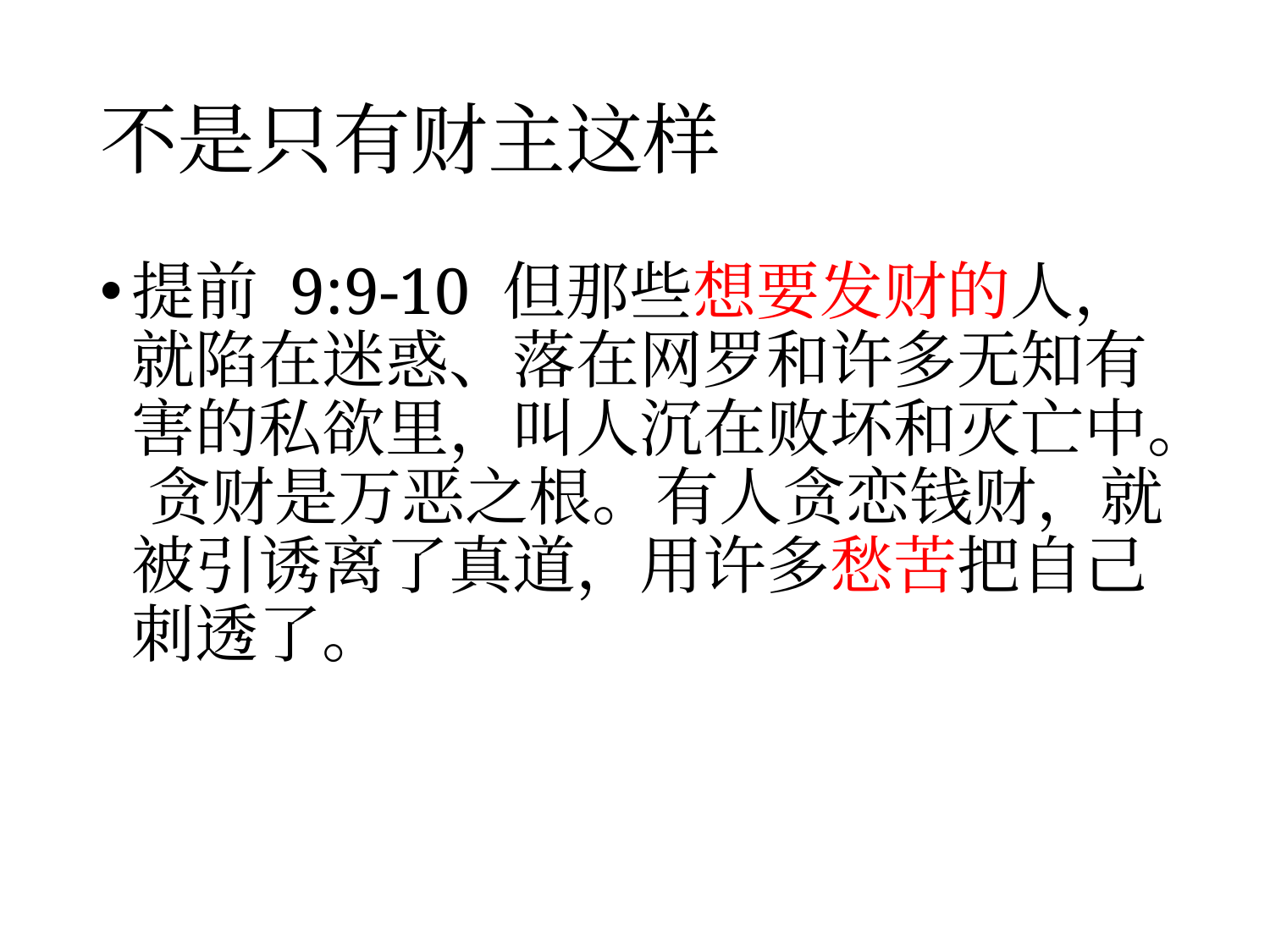

# 不是只有财主这样
提前 9:9-10 但那些想要发财的人，就陷在迷惑、落在网罗和许多无知有害的私欲里，叫人沉在败坏和灭亡中。 贪财是万恶之根。有人贪恋钱财，就被引诱离了真道，用许多愁苦把自己刺透了。